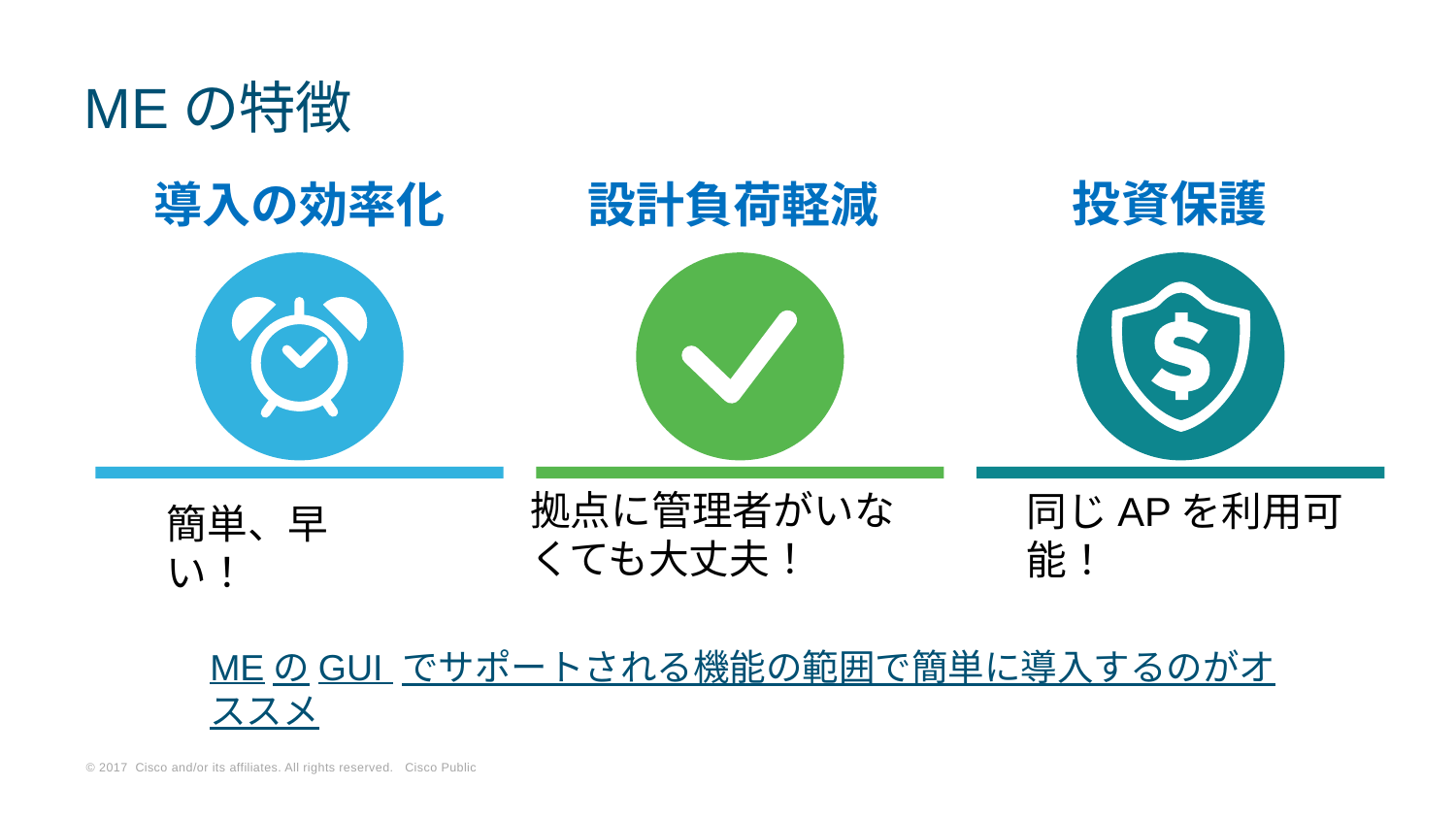

# MEの特徴
投資保護
導入の効率化
設計負荷軽減

拠点に管理者がいなくても大丈夫！
同じAPを利用可能！
簡単、早い！
MEのGUI でサポートされる機能の範囲で簡単に導入するのがオススメ